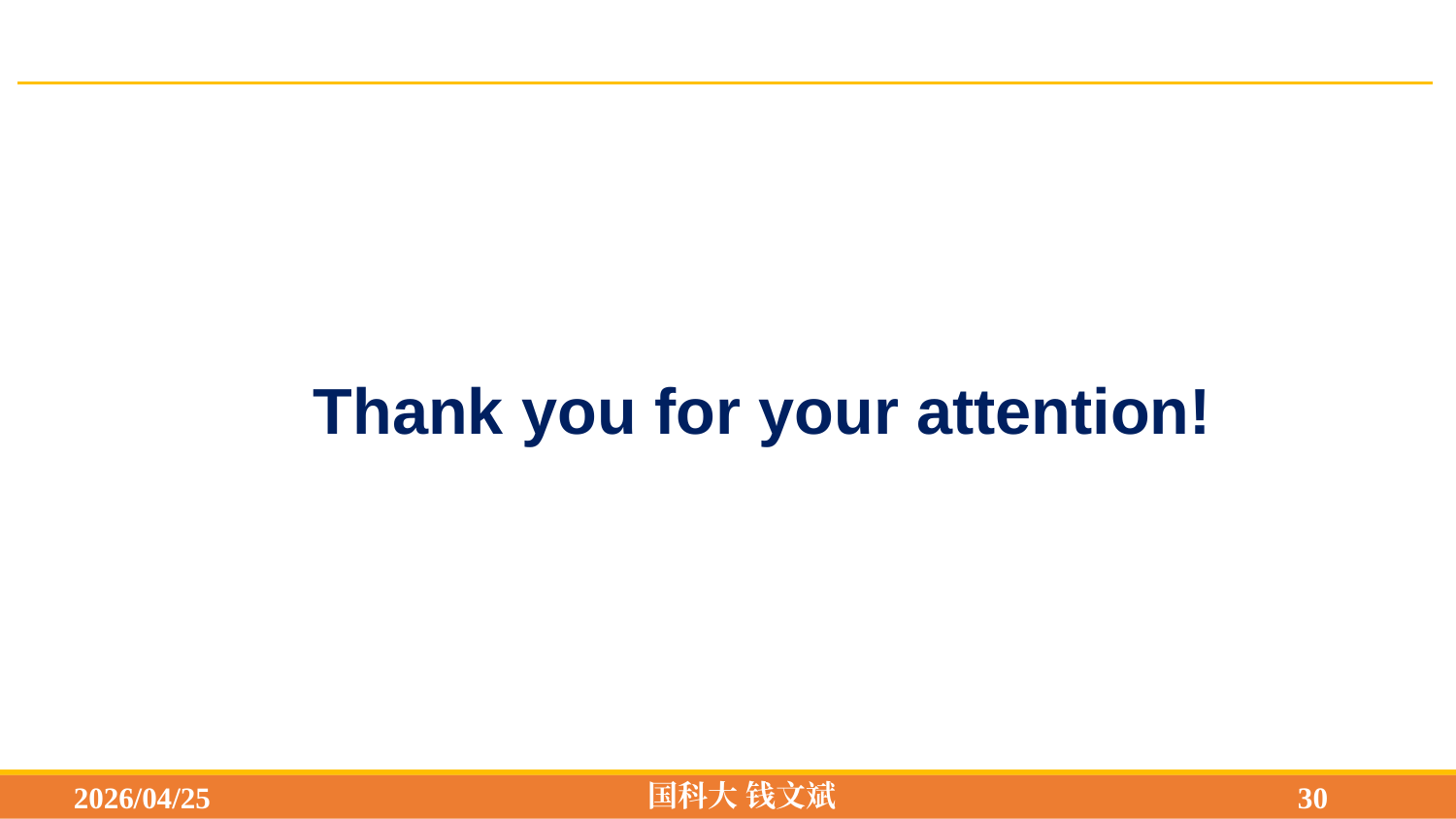

Thank you for your attention!
国科大 钱文斌
2026/04/25
30